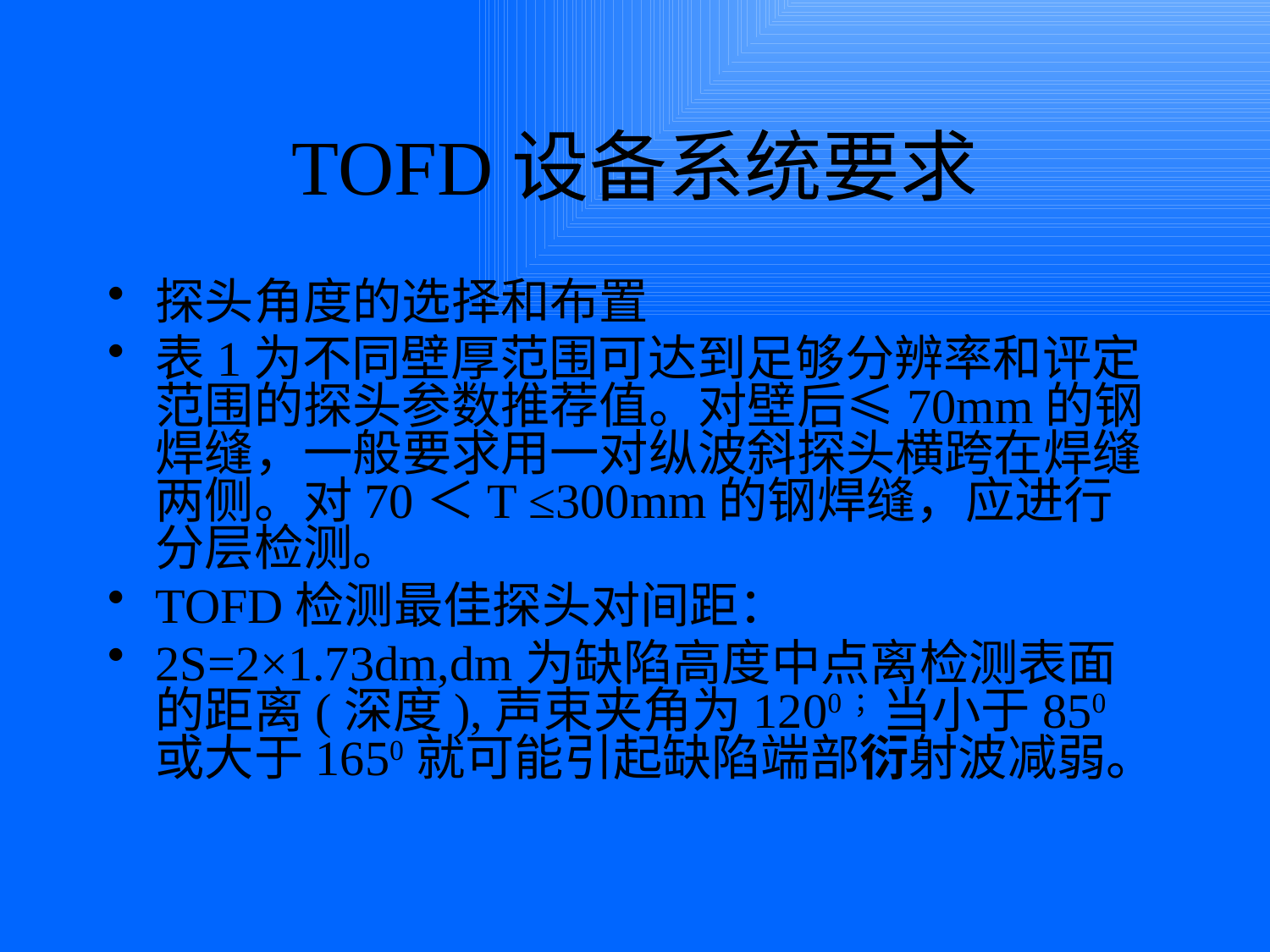

# TOFD设备系统要求
探头角度的选择和布置
表1为不同壁厚范围可达到足够分辨率和评定范围的探头参数推荐值。对壁后≤70mm的钢焊缝，一般要求用一对纵波斜探头横跨在焊缝两侧。对70＜T ≤300mm的钢焊缝，应进行分层检测。
TOFD检测最佳探头对间距：
2S=2×1.73dm,dm为缺陷高度中点离检测表面的距离(深度),声束夹角为1200；当小于850或大于1650就可能引起缺陷端部衍射波减弱。